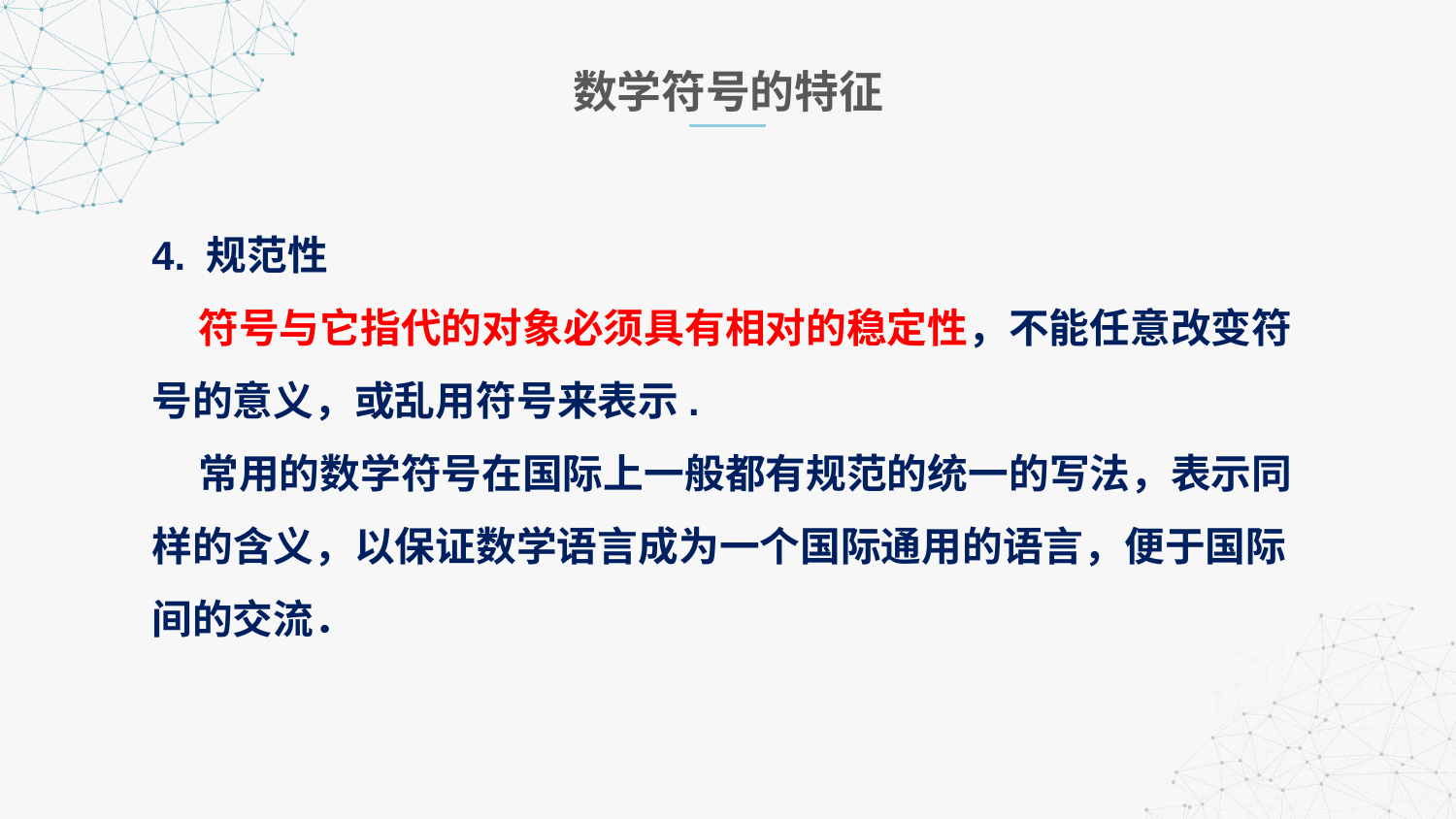

数学符号的特征
4. 规范性
    符号与它指代的对象必须具有相对的稳定性，不能任意改变符号的意义，或乱用符号来表示.
    常用的数学符号在国际上一般都有规范的统一的写法，表示同样的含义，以保证数学语言成为一个国际通用的语言，便于国际间的交流．